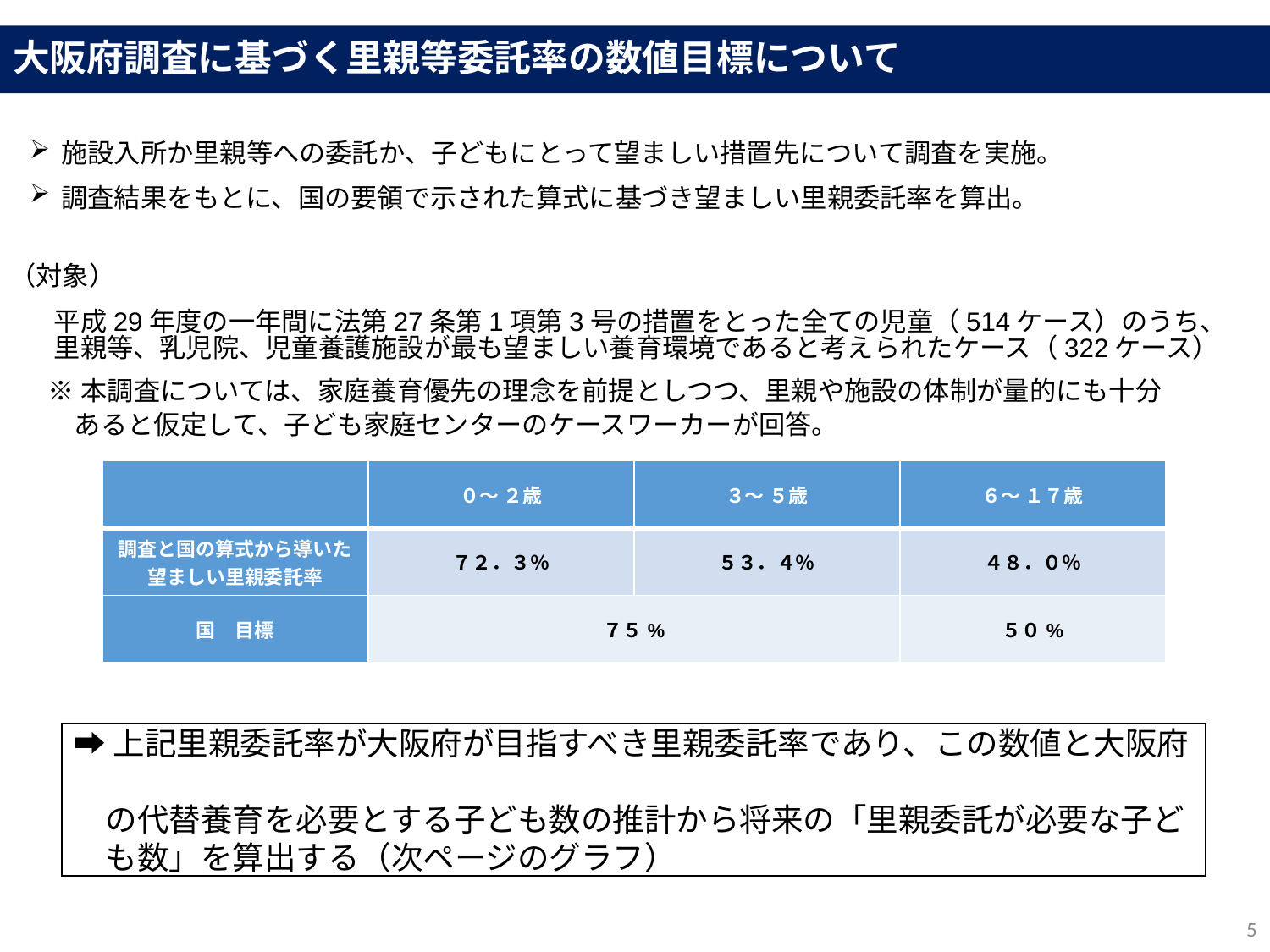

# 大阪府調査に基づく里親等委託率の数値目標について
施設入所か里親等への委託か、子どもにとって望ましい措置先について調査を実施。
調査結果をもとに、国の要領で示された算式に基づき望ましい里親委託率を算出。

（対象）
平成29年度の一年間に法第27条第1項第3号の措置をとった全ての児童（514ケース）のうち、里親等、乳児院、児童養護施設が最も望ましい養育環境であると考えられたケース（322ケース）
※本調査については、家庭養育優先の理念を前提としつつ、里親や施設の体制が量的にも十分
　あると仮定して、子ども家庭センターのケースワーカーが回答。
|  | ０～ ２歳 | ３～ ５歳 | ６～ １７歳 |
| --- | --- | --- | --- |
| 調査と国の算式から導いた 望ましい里親委託率 | ７２．３％ | ５３．４％ | ４８．０％ |
| 国　目標 | ７５% |  | ５０% |
➡上記里親委託率が大阪府が目指すべき里親委託率であり、この数値と大阪府
　の代替養育を必要とする子ども数の推計から将来の「里親委託が必要な子ど
　も数」を算出する（次ページのグラフ）
5